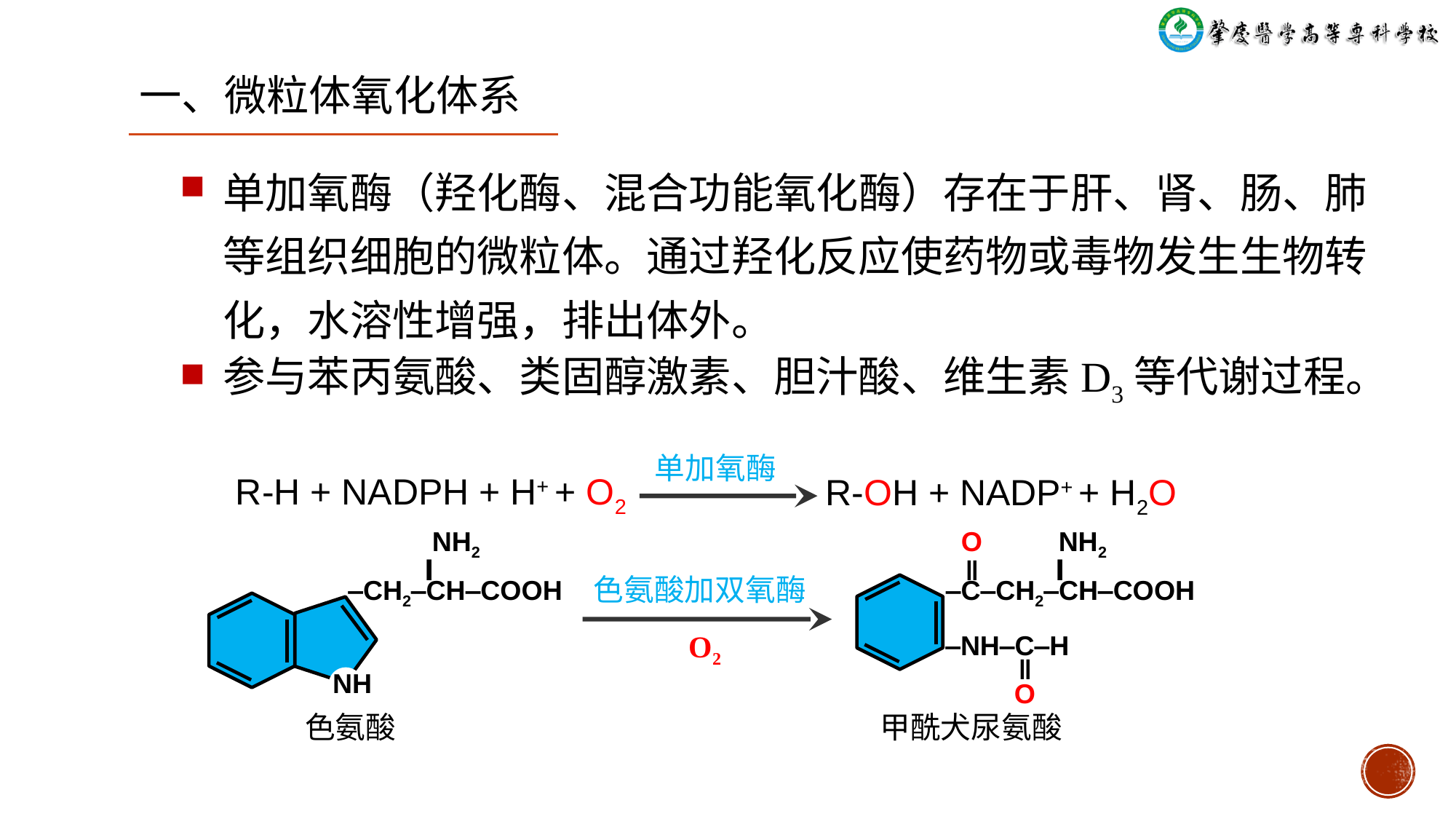

一、微粒体氧化体系
单加氧酶（羟化酶、混合功能氧化酶）存在于肝、肾、肠、肺等组织细胞的微粒体。通过羟化反应使药物或毒物发生生物转化，水溶性增强，排出体外。
参与苯丙氨酸、类固醇激素、胆汁酸、维生素D3等代谢过程。
单加氧酶
R-H + NADPH + H+ + O2
R-OH + NADP+ + H2O

           NH2
          ⅼ
‒CH2‒CH‒COOH
  O          NH2
   ‖          ⅼ
‒C‒CH2‒CH‒COOH
色氨酸加双氧酶

O2
‒NH‒C‒H
          ‖
         O
NH

色氨酸
甲酰犬尿氨酸